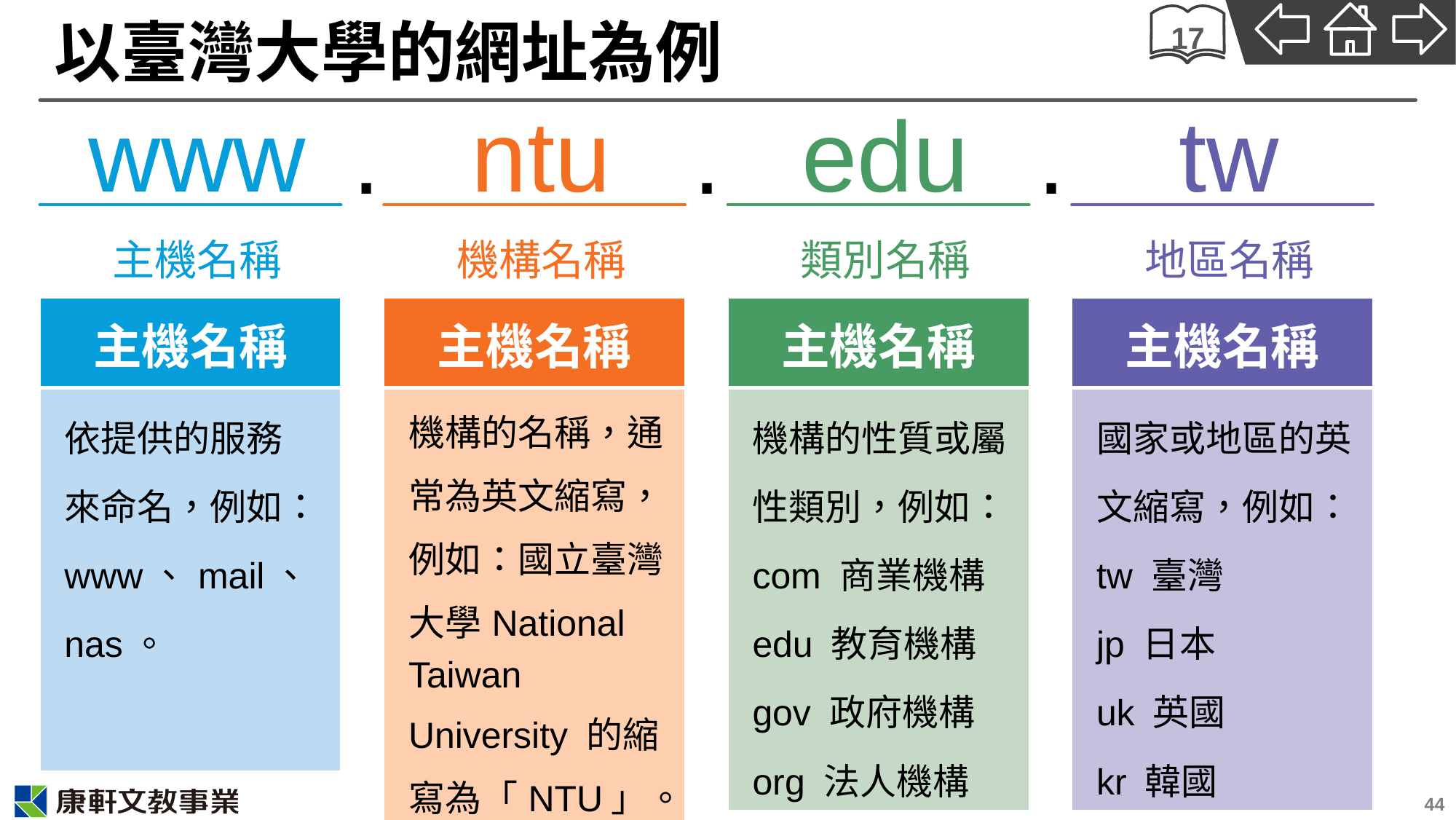

# 以臺灣大學的網址為例
17
www
主機名稱
ntu
機構名稱
edu
類別名稱
tw
地區名稱
.
.
.
| 主機名稱 |
| --- |
| 依提供的服務 來命名，例如： www、mail、 nas。 |
| 主機名稱 |
| --- |
| 機構的名稱，通常為英文縮寫，例如：國立臺灣大學National Taiwan University 的縮寫為「NTU」。 |
| 主機名稱 |
| --- |
| 機構的性質或屬性類別，例如： com 商業機構 edu 教育機構 gov 政府機構 org 法人機構 |
| 主機名稱 |
| --- |
| 國家或地區的英文縮寫，例如： tw 臺灣 jp 日本 uk 英國 kr 韓國 |
44